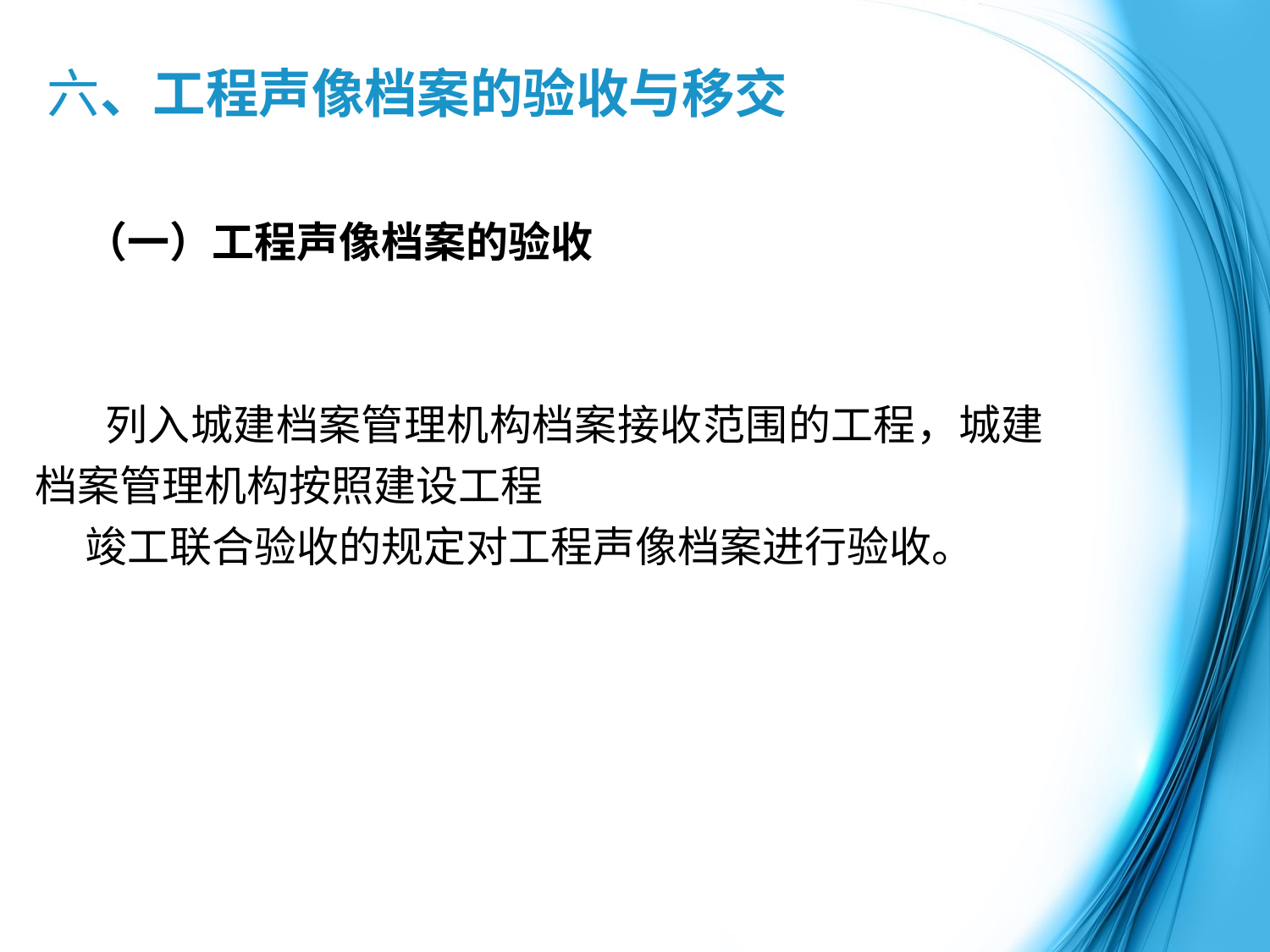

六、工程声像档案的验收与移交
（一）工程声像档案的验收

 列入城建档案管理机构档案接收范围的工程，城建档案管理机构按照建设工程
竣工联合验收的规定对工程声像档案进行验收。